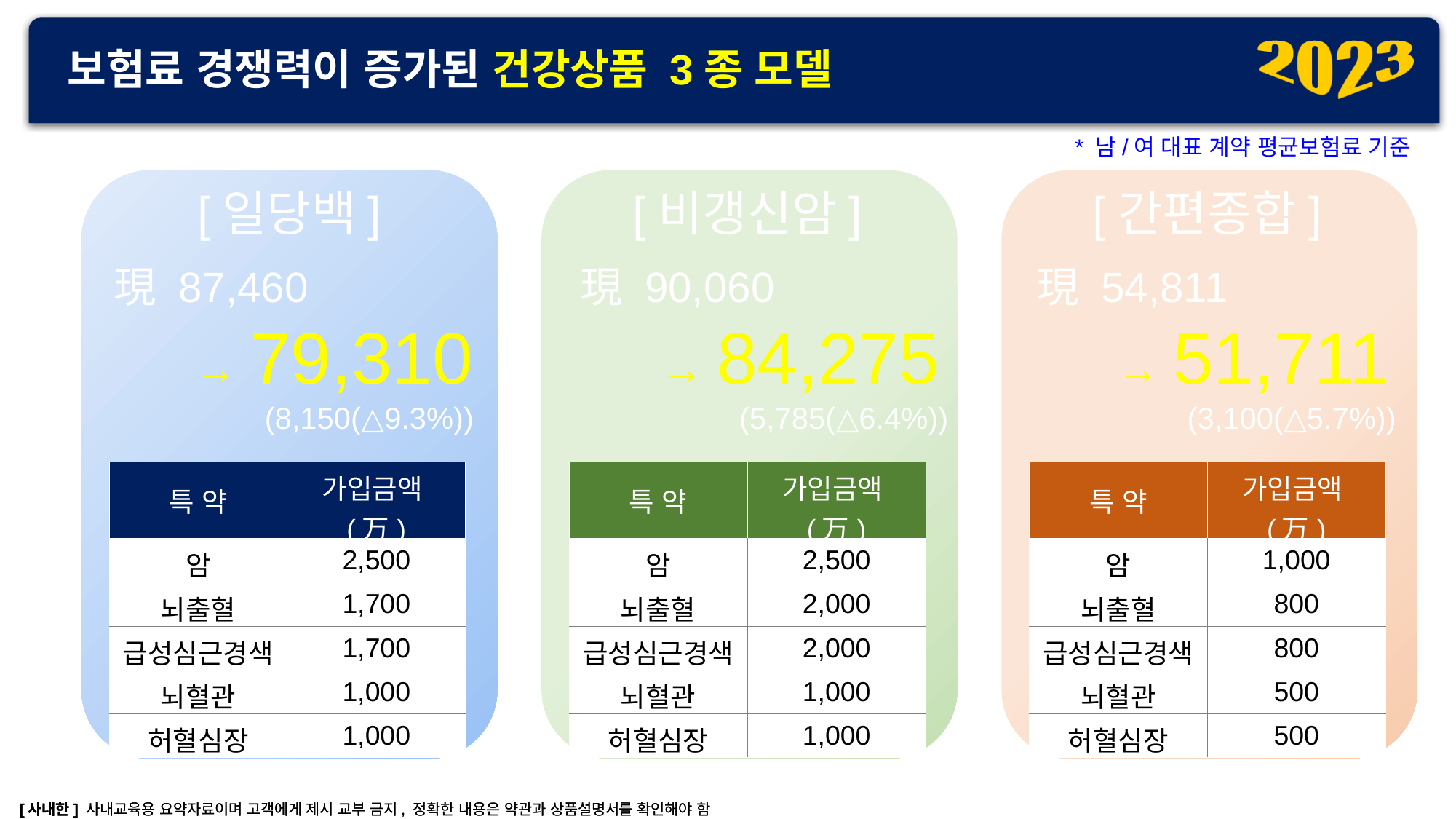

보험료 경쟁력이 증가된 건강상품 3종 모델
* 남/여 대표 계약 평균보험료 기준

[일당백]
[비갱신암]
[간편종합]
現 87,460
      → 79,310
                  (8,150(△9.3%))
現 90,060
      → 84,275
                   (5,785(△6.4%))
現 54,811
      → 51,711
                  (3,100(△5.7%))
| 특 약 | 가입금액(万) |
| --- | --- |
| 암 | 2,500 |
| 뇌출혈 | 1,700 |
| 급성심근경색 | 1,700 |
| 뇌혈관 | 1,000 |
| 허혈심장 | 1,000 |
| 특 약 | 가입금액(万) |
| --- | --- |
| 암 | 2,500 |
| 뇌출혈 | 2,000 |
| 급성심근경색 | 2,000 |
| 뇌혈관 | 1,000 |
| 허혈심장 | 1,000 |
| 특 약 | 가입금액(万) |
| --- | --- |
| 암 | 1,000 |
| 뇌출혈 | 800 |
| 급성심근경색 | 800 |
| 뇌혈관 | 500 |
| 허혈심장 | 500 |